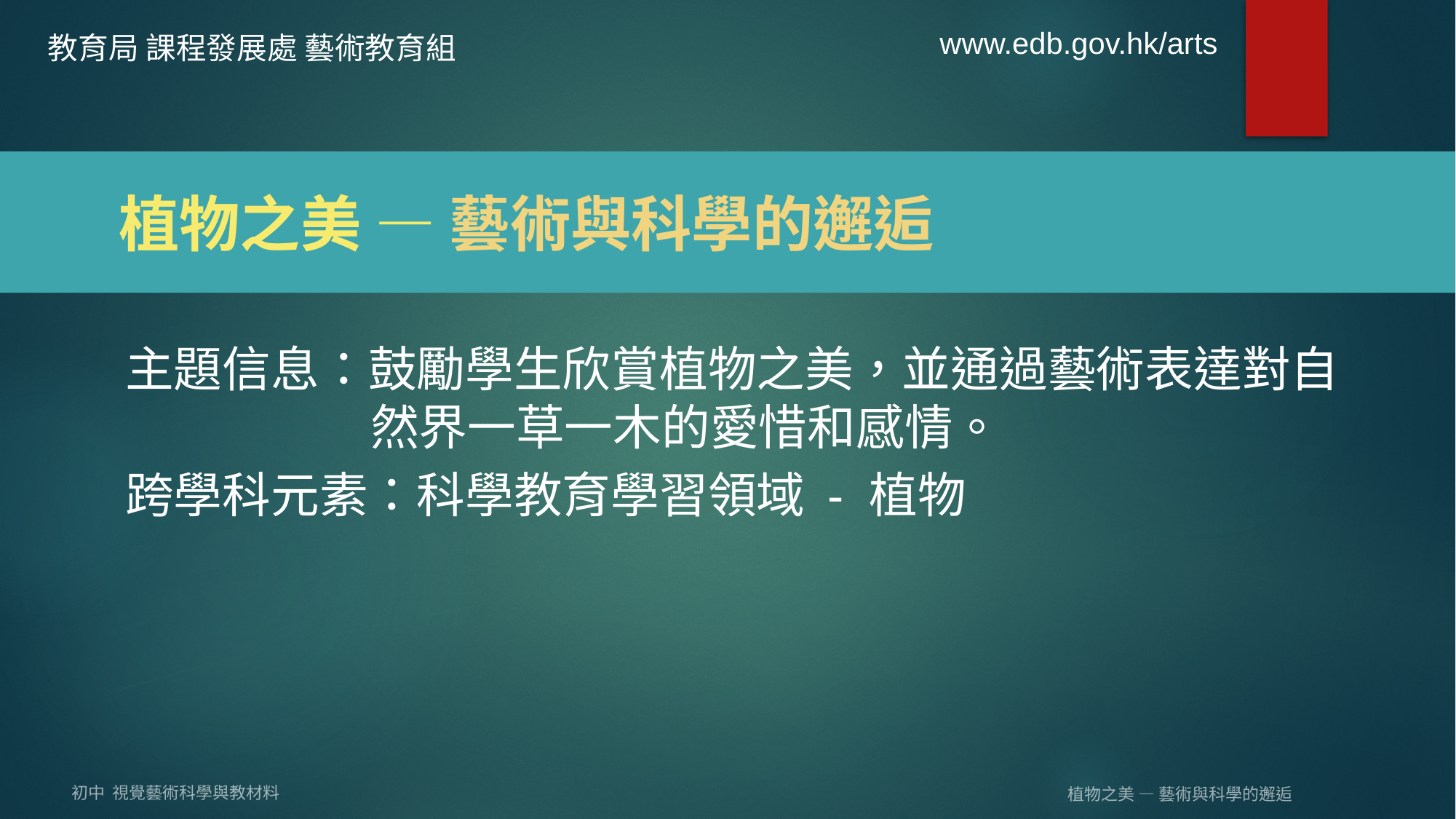

www.edb.gov.hk/arts
教育局 課程發展處 藝術教育組
#
       植物之美 — 藝術與科學的邂逅
主題信息：鼓勵學生欣賞植物之美，並通過藝術表達對自然界一草一木的愛惜和感情。
跨學科元素：科學教育學習領域 - 植物
植物之美 — 藝術與科學的邂逅
初中  視覺藝術科學與教材料